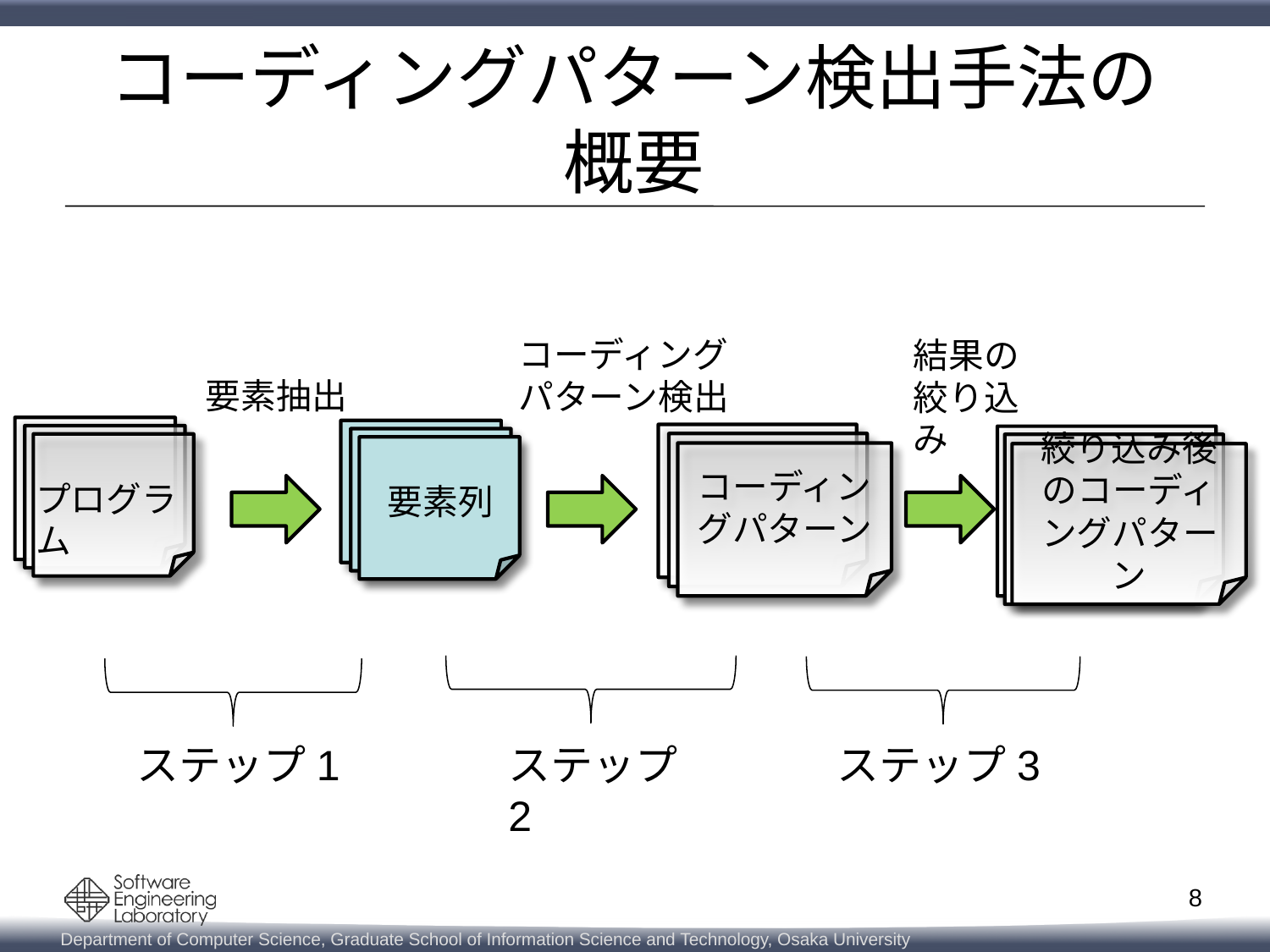

# コーディングパターン検出手法の概要
コーディング
パターン検出
結果の
絞り込み
要素抽出

コーディングパターン
絞り込み後のコーディングパターン
プログラム
要素列

ステップ1
ステップ2
ステップ3
8